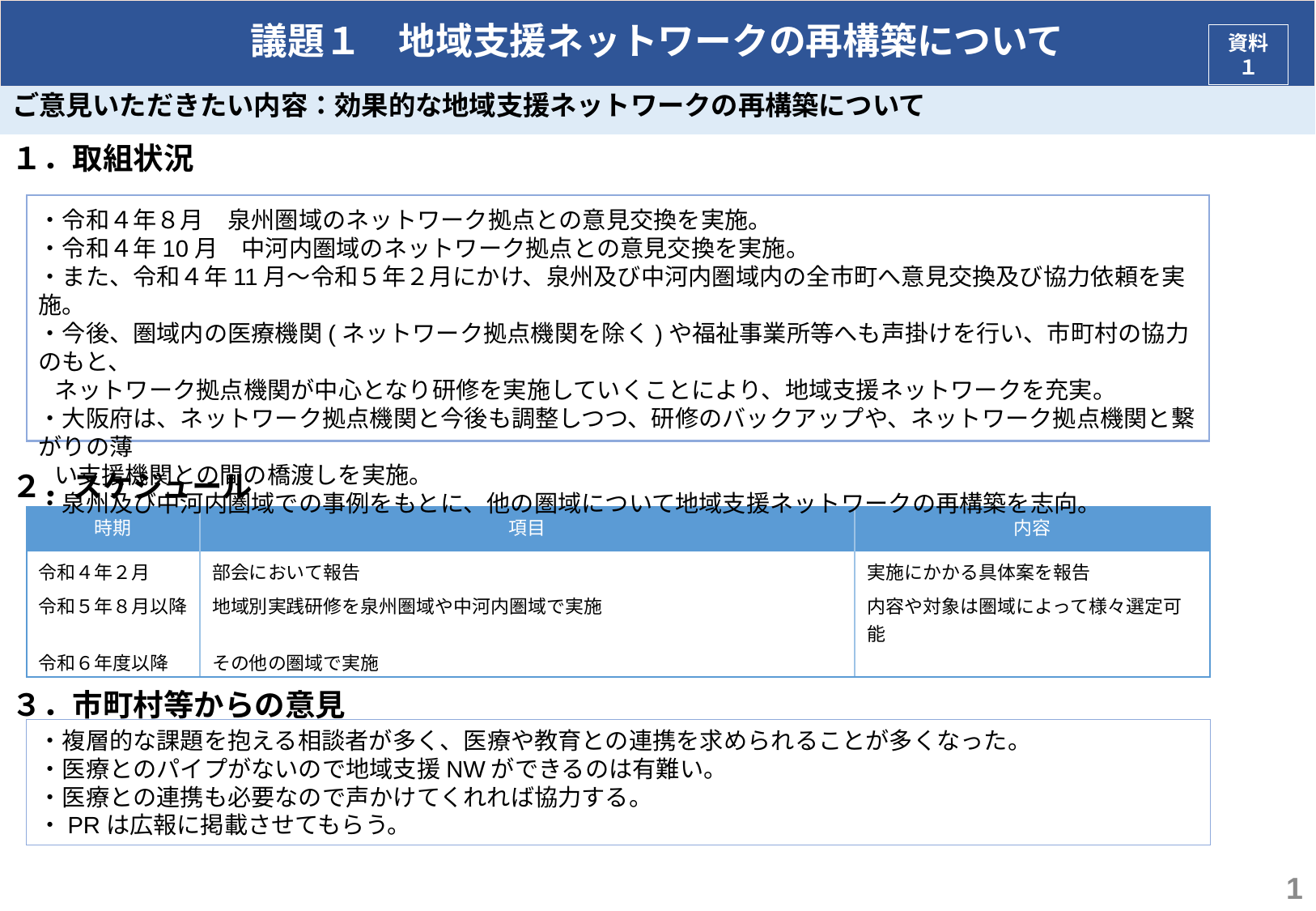

# 議題１　地域支援ネットワークの再構築について
資料１
ご意見いただきたい内容：効果的な地域支援ネットワークの再構築について

１．取組状況

２．スケジュール

３．市町村等からの意見

・令和４年８月　泉州圏域のネットワーク拠点との意見交換を実施。
・令和４年10月　中河内圏域のネットワーク拠点との意見交換を実施。
・また、令和４年11月～令和５年２月にかけ、泉州及び中河内圏域内の全市町へ意見交換及び協力依頼を実施。
・今後、圏域内の医療機関(ネットワーク拠点機関を除く)や福祉事業所等へも声掛けを行い、市町村の協力のもと、
  ネットワーク拠点機関が中心となり研修を実施していくことにより、地域支援ネットワークを充実。
・大阪府は、ネットワーク拠点機関と今後も調整しつつ、研修のバックアップや、ネットワーク拠点機関と繋がりの薄
  い支援機関との間の橋渡しを実施。
・泉州及び中河内圏域での事例をもとに、他の圏域について地域支援ネットワークの再構築を志向。
| 時期 | 項目 | 内容 |
| --- | --- | --- |
| 令和４年２月 | 部会において報告 | 実施にかかる具体案を報告 |
| 令和５年８月以降 | 地域別実践研修を泉州圏域や中河内圏域で実施 | 内容や対象は圏域によって様々選定可能 |
| 令和６年度以降 | その他の圏域で実施 |  |
・複層的な課題を抱える相談者が多く、医療や教育との連携を求められることが多くなった。
・医療とのパイプがないので地域支援NWができるのは有難い。
・医療との連携も必要なので声かけてくれれば協力する。
・PRは広報に掲載させてもらう。
1